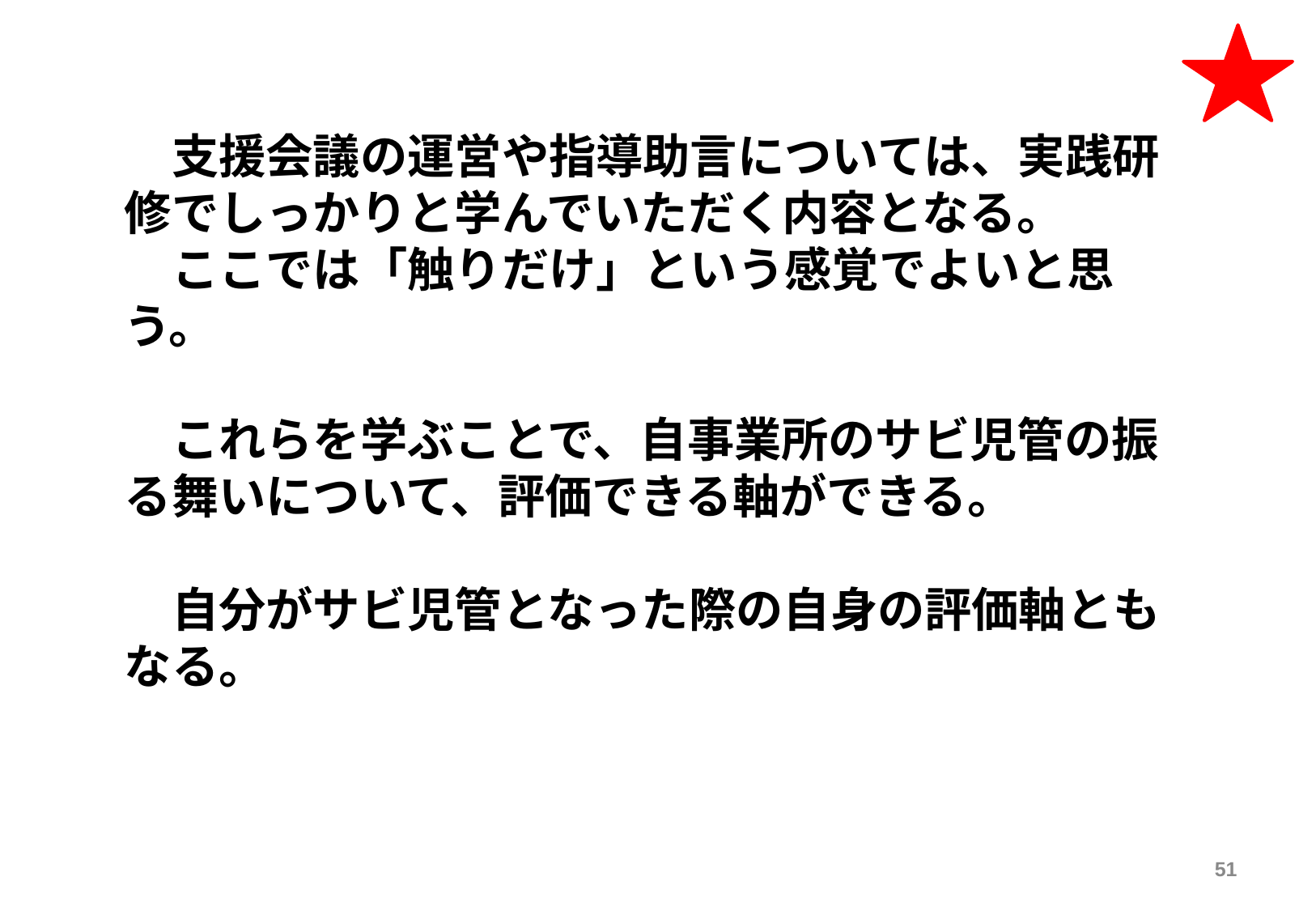

支援会議の運営や指導助言については、実践研修でしっかりと学んでいただく内容となる。
　ここでは「触りだけ」という感覚でよいと思う。

　これらを学ぶことで、自事業所のサビ児管の振る舞いについて、評価できる軸ができる。

　自分がサビ児管となった際の自身の評価軸ともなる。
51